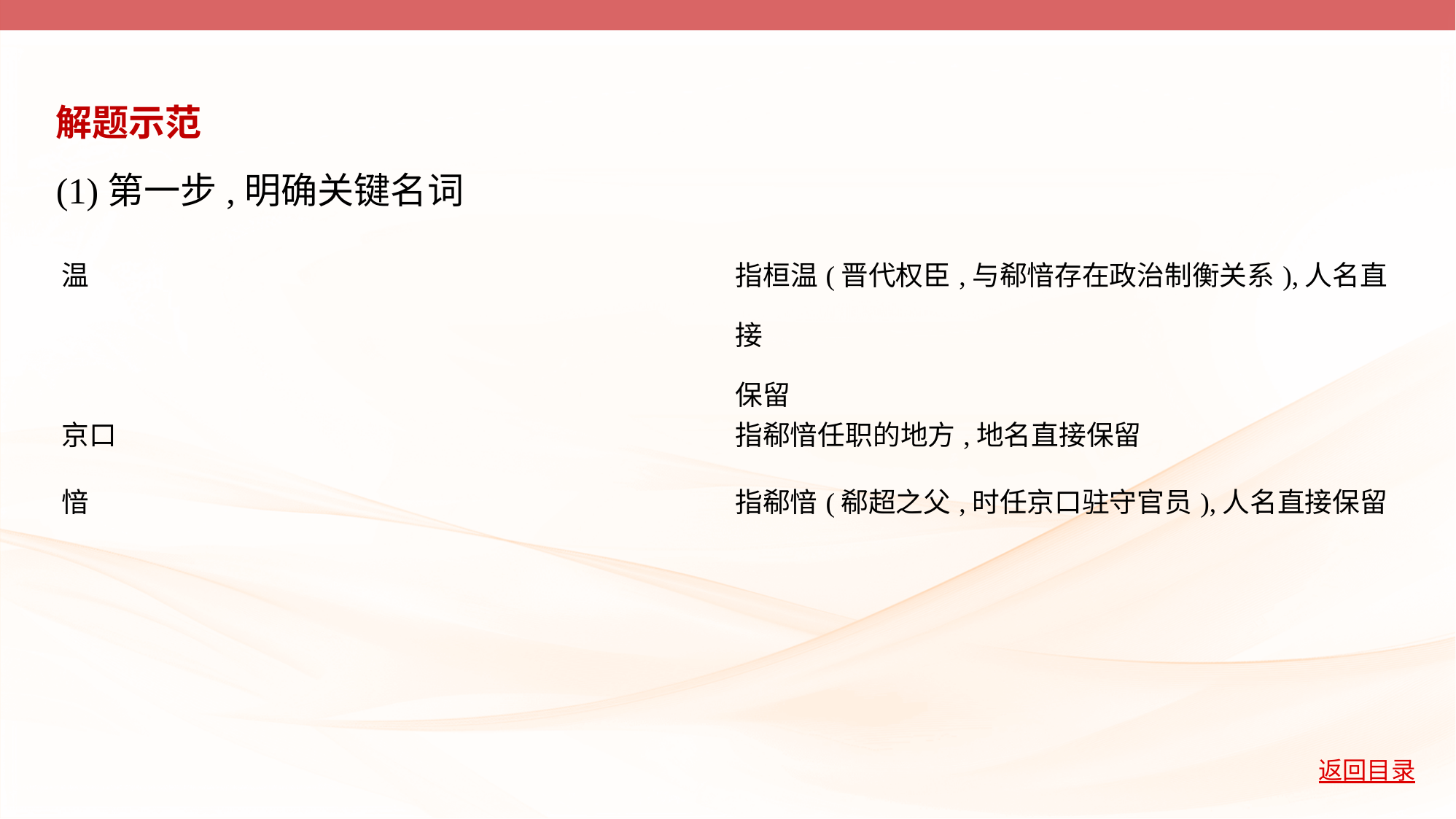

解题示范
(1)第一步,明确关键名词
| 温 | 指桓温(晋代权臣,与郗愔存在政治制衡关系),人名直接 保留 |
| --- | --- |
| 京口 | 指郗愔任职的地方,地名直接保留 |
| 愔 | 指郗愔(郗超之父,时任京口驻守官员),人名直接保留 |